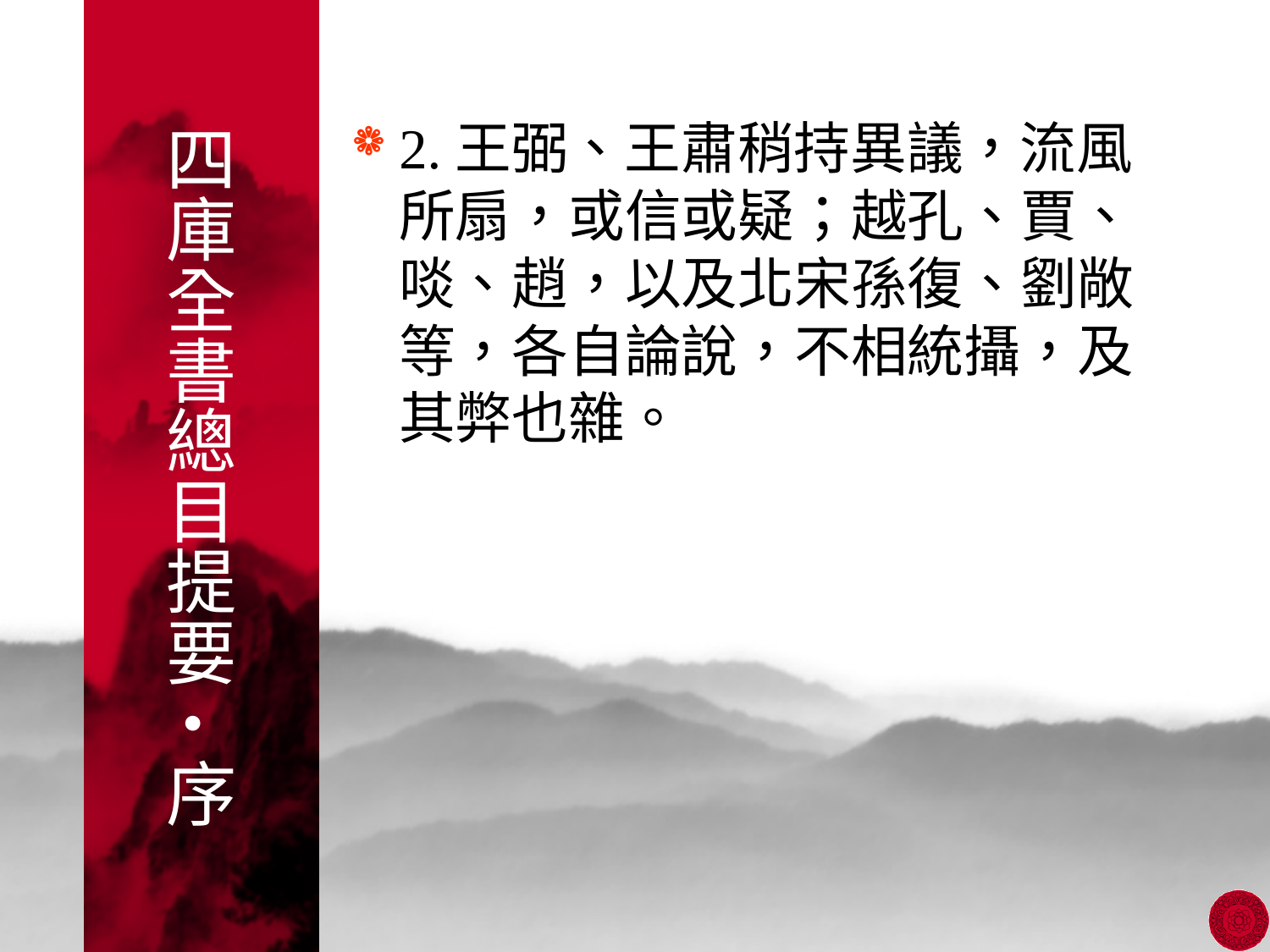

2.王弼、王肅稍持異議，流風所扇，或信或疑；越孔、賈、啖、趙，以及北宋孫復、劉敞等，各自論說，不相統攝，及其弊也雜。

# 四庫全書總目提要‧序